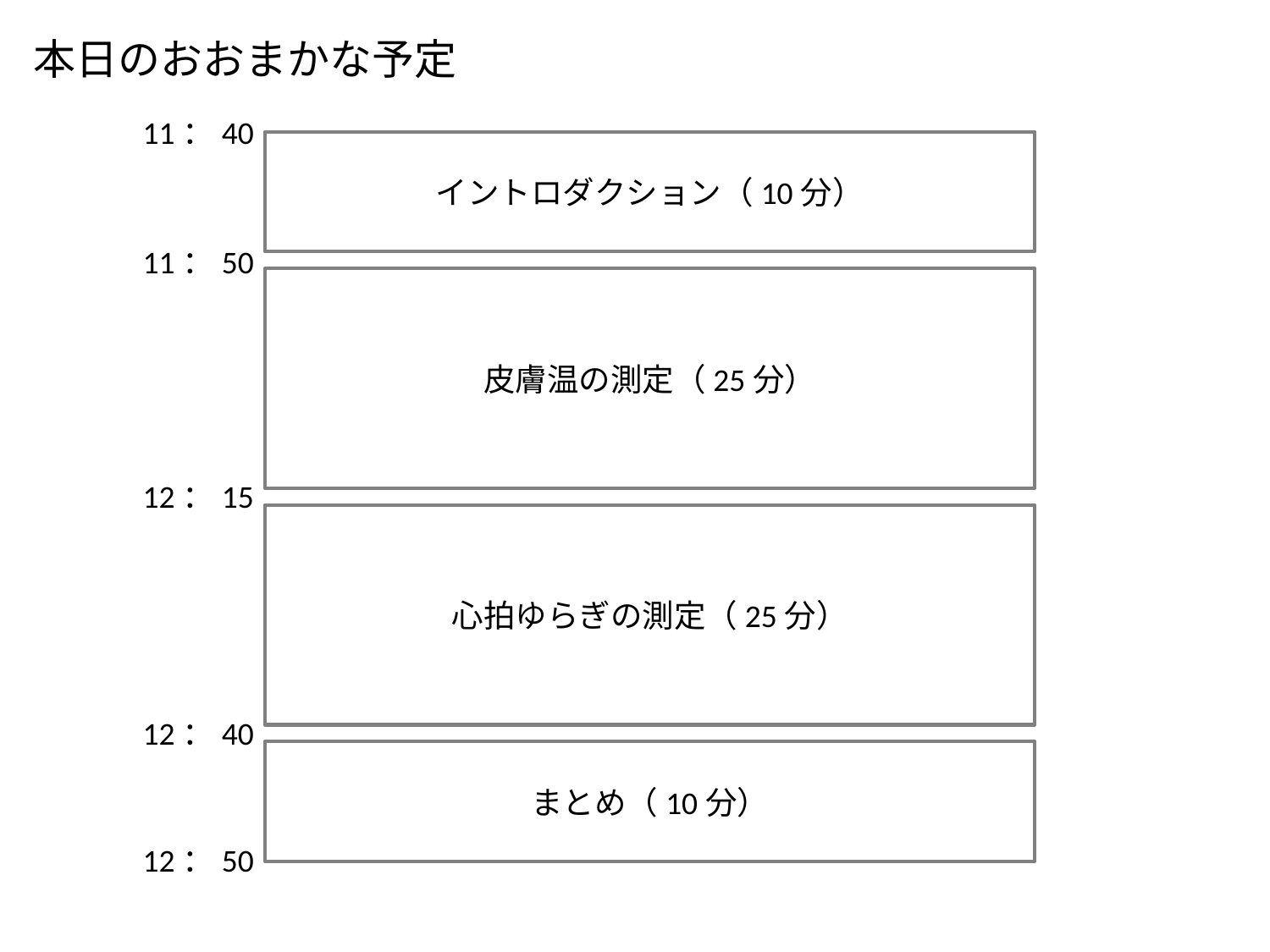

本日のおおまかな予定
11：40
イントロダクション（10分）
11：50
皮膚温の測定（25分）
12：15
心拍ゆらぎの測定（25分）
12：40
まとめ（10分）
12：50